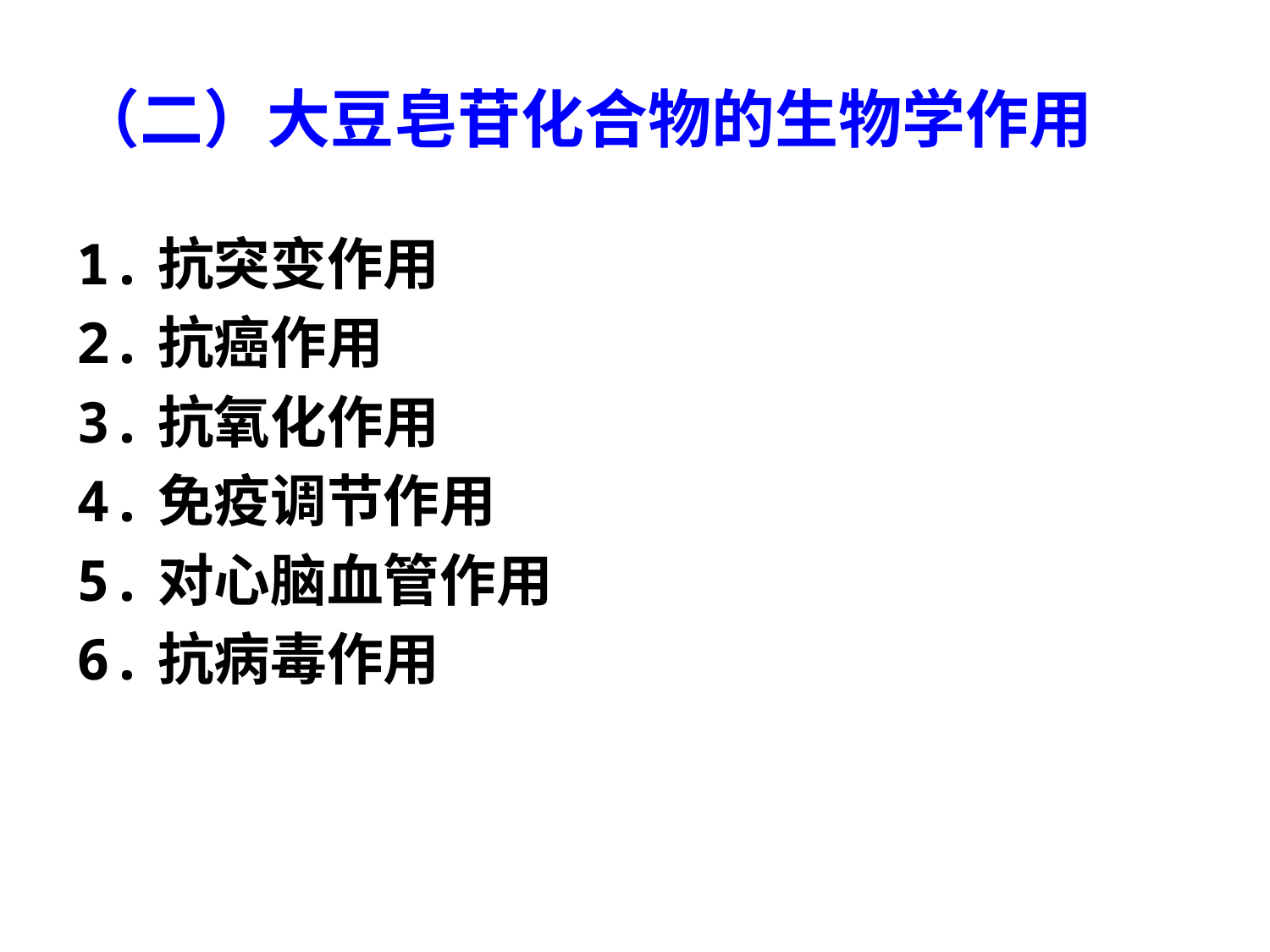

# （二）大豆皂苷化合物的生物学作用
1.抗突变作用
2.抗癌作用
3.抗氧化作用
4.免疫调节作用
5.对心脑血管作用
6.抗病毒作用